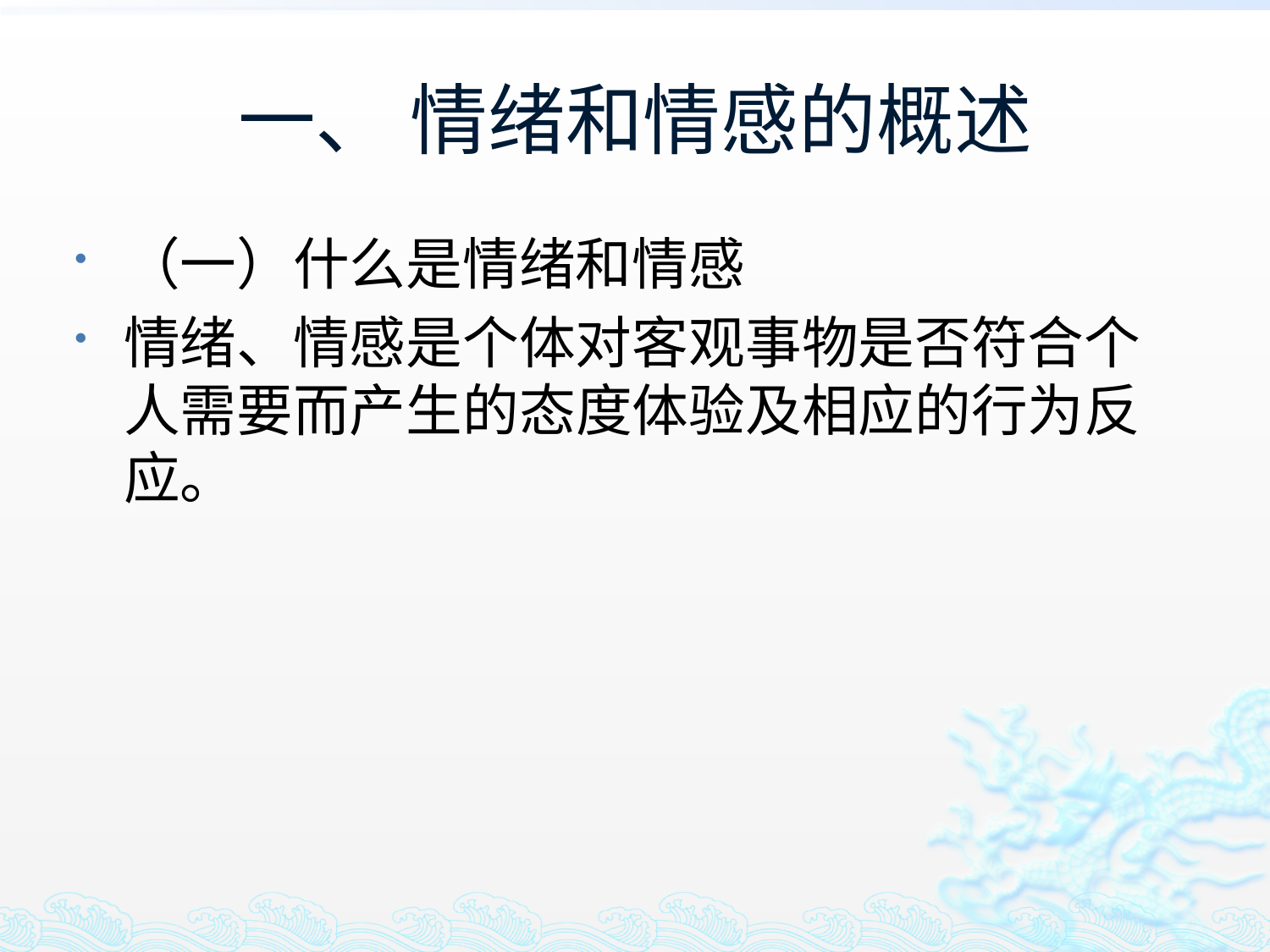

# 一、 情绪和情感的概述
（一）什么是情绪和情感
情绪、情感是个体对客观事物是否符合个人需要而产生的态度体验及相应的行为反应。